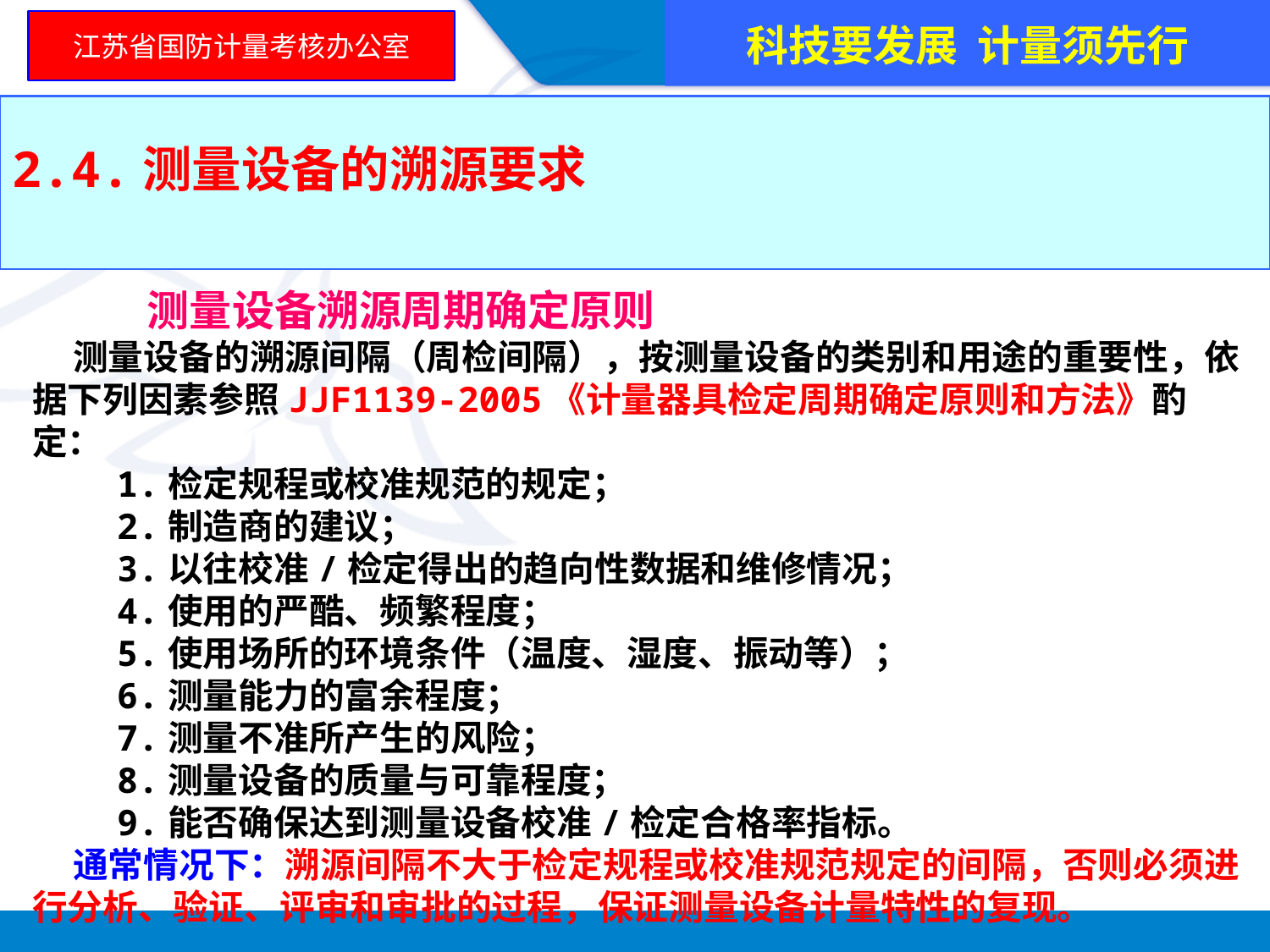

科技要发展  计量须先行
江苏省国防计量考核办公室
2.4.测量设备的溯源要求

           测量设备溯源周期确定原则
    测量设备的溯源间隔（周检间隔），按测量设备的类别和用途的重要性，依据下列因素参照JJF1139-2005《计量器具检定周期确定原则和方法》酌定：
    1.检定规程或校准规范的规定；
    2.制造商的建议；
    3.以往校准/检定得出的趋向性数据和维修情况；
    4.使用的严酷、频繁程度；
    5.使用场所的环境条件（温度、湿度、振动等）；
    6.测量能力的富余程度；
    7.测量不准所产生的风险；
    8.测量设备的质量与可靠程度；
    9.能否确保达到测量设备校准/检定合格率指标。
    通常情况下：溯源间隔不大于检定规程或校准规范规定的间隔，否则必须进行分析、验证、评审和审批的过程，保证测量设备计量特性的复现。